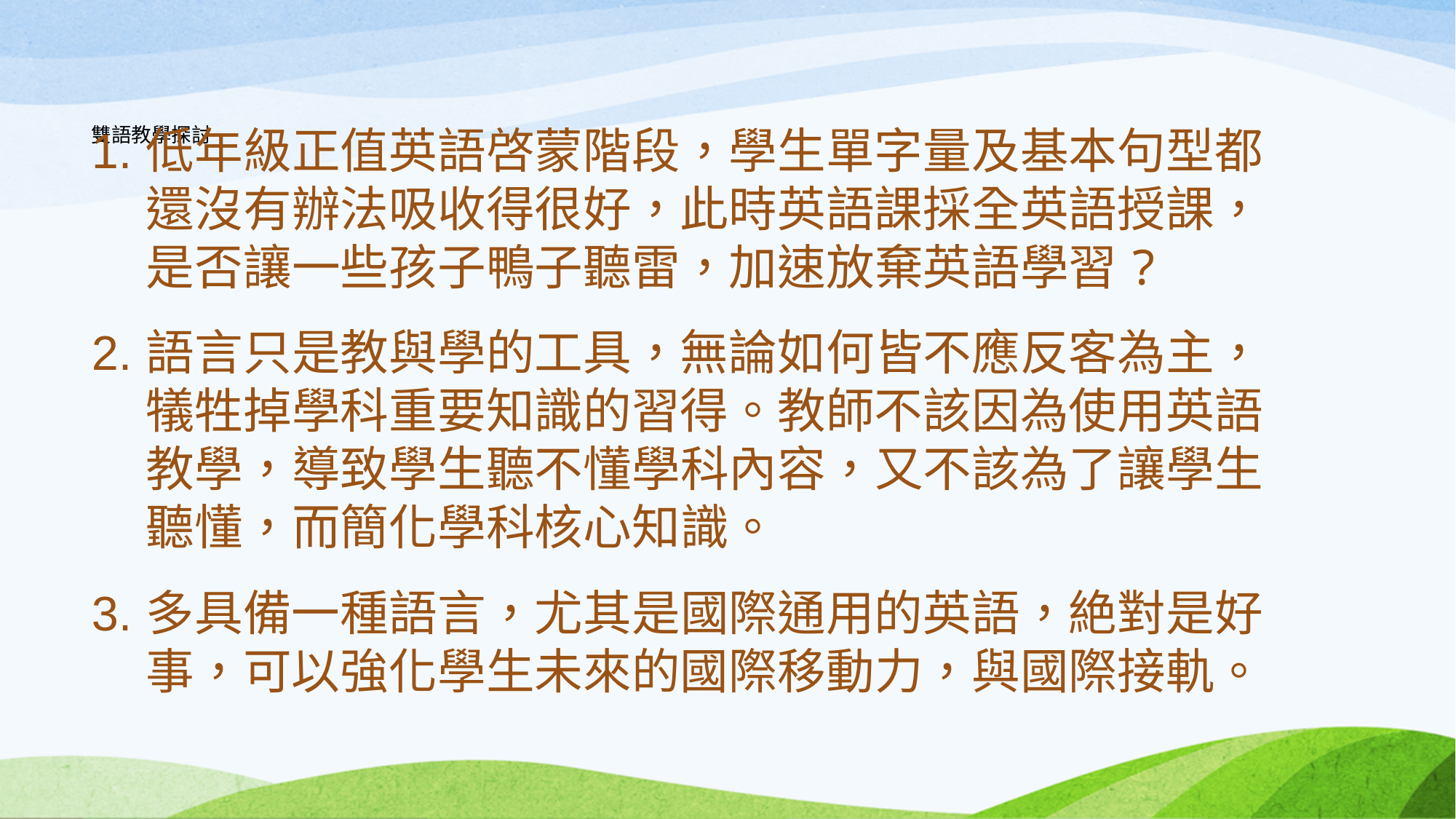

# 雙語教學探討
低年級正值英語啓蒙階段，學生單字量及基本句型都還沒有辦法吸收得很好，此時英語課採全英語授課，是否讓一些孩子鴨子聽雷，加速放棄英語學習?
語言只是教與學的工具，無論如何皆不應反客為主，犠牲掉學科重要知識的習得。教師不該因為使用英語教學，導致學生聽不懂學科內容，又不該為了讓學生聽懂，而簡化學科核心知識。
多具備一種語言，尤其是國際通用的英語，絶對是好事，可以強化學生未來的國際移動力，與國際接軌。